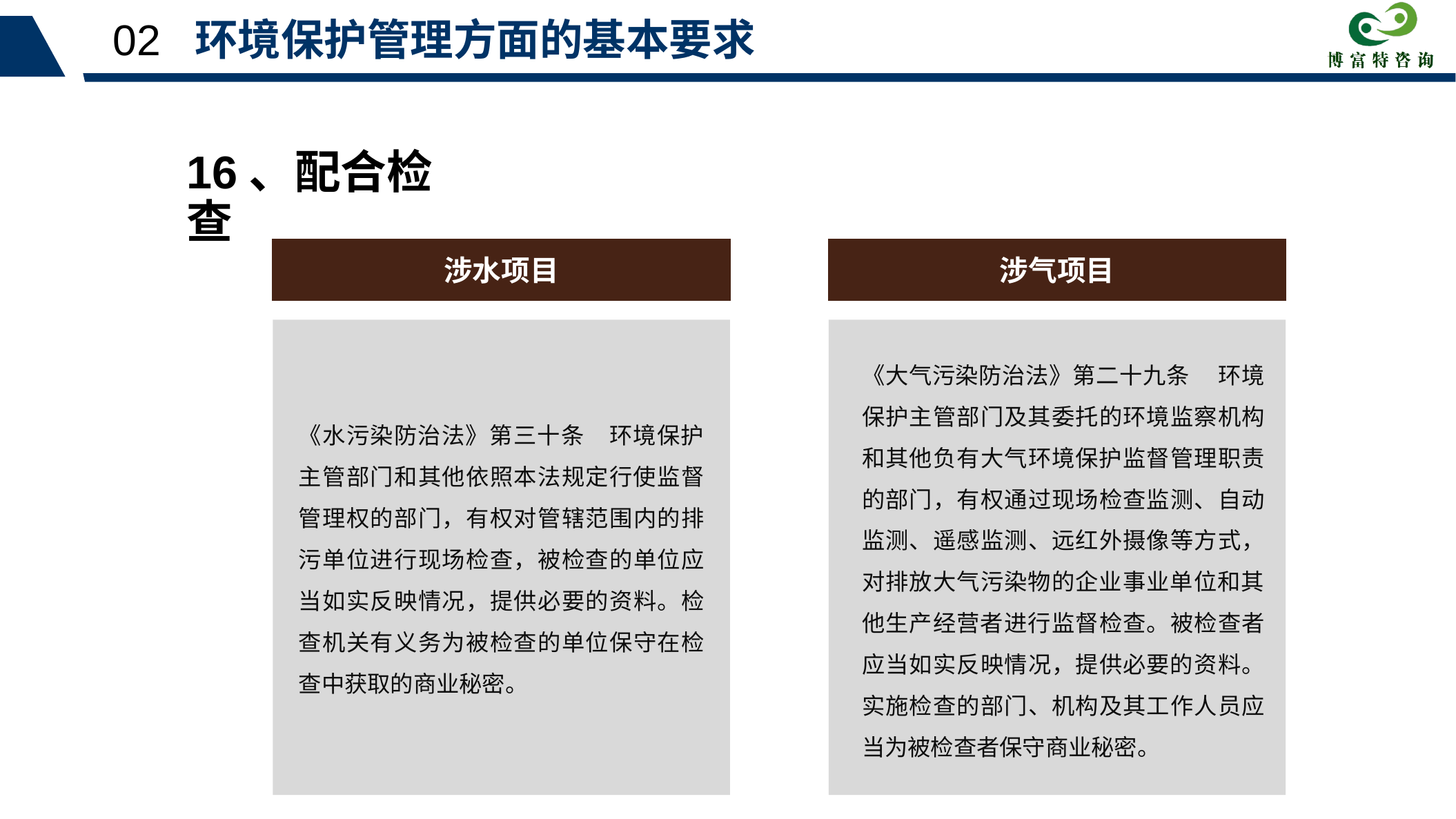

02  环境保护管理方面的基本要求

16、配合检查

涉水项目
涉气项目

《大气污染防治法》第二十九条     环境保护主管部门及其委托的环境监察机构和其他负有大气环境保护监督管理职责的部门，有权通过现场检查监测、自动监测、遥感监测、远红外摄像等方式，对排放大气污染物的企业事业单位和其他生产经营者进行监督检查。被检查者应当如实反映情况，提供必要的资料。实施检查的部门、机构及其工作人员应当为被检查者保守商业秘密。
《水污染防治法》第三十条    环境保护主管部门和其他依照本法规定行使监督管理权的部门，有权对管辖范围内的排污单位进行现场检查，被检查的单位应当如实反映情况，提供必要的资料。检查机关有义务为被检查的单位保守在检查中获取的商业秘密。